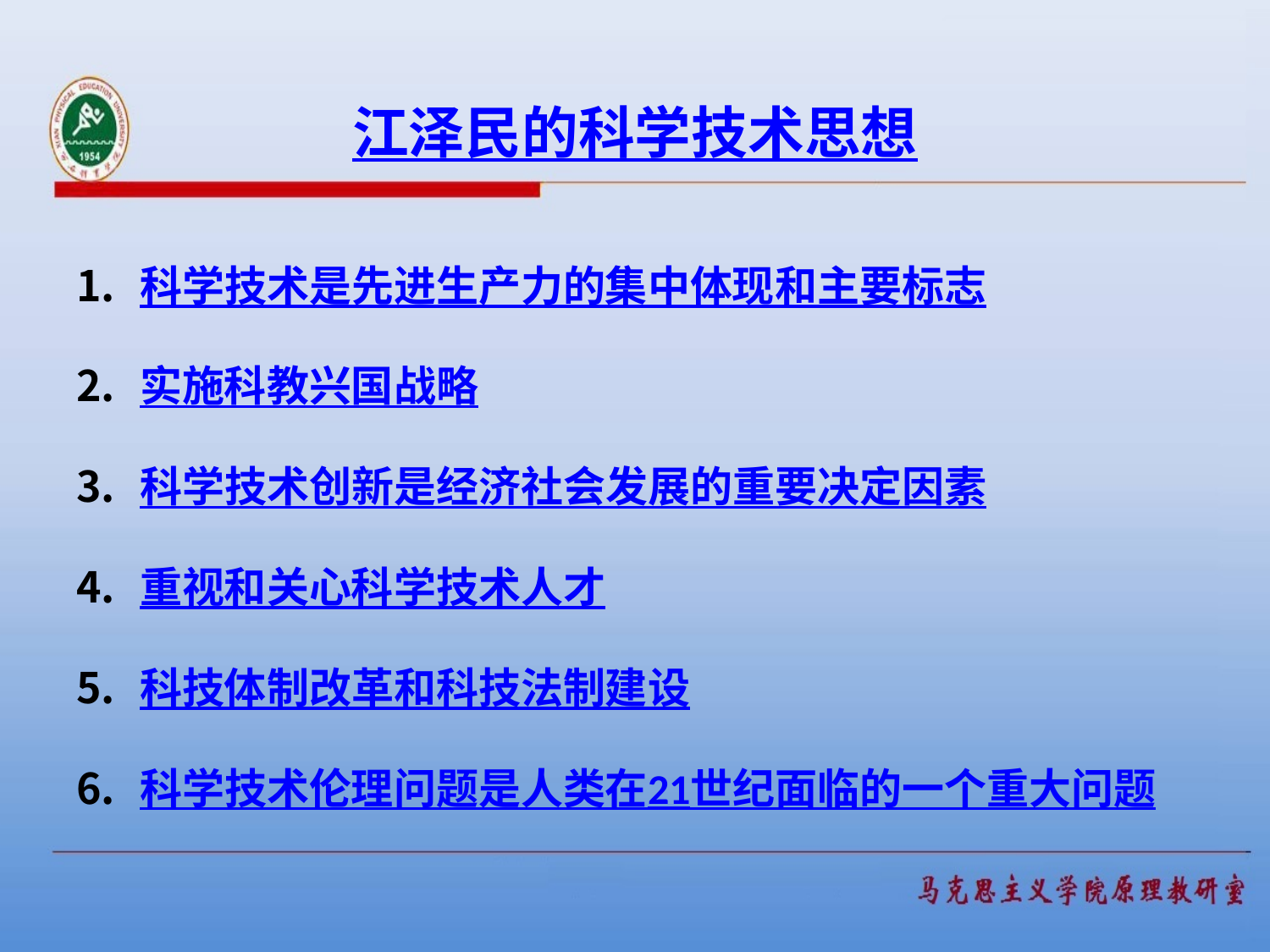

# 江泽民的科学技术思想
科学技术是先进生产力的集中体现和主要标志
实施科教兴国战略
科学技术创新是经济社会发展的重要决定因素
重视和关心科学技术人才
科技体制改革和科技法制建设
科学技术伦理问题是人类在21世纪面临的一个重大问题